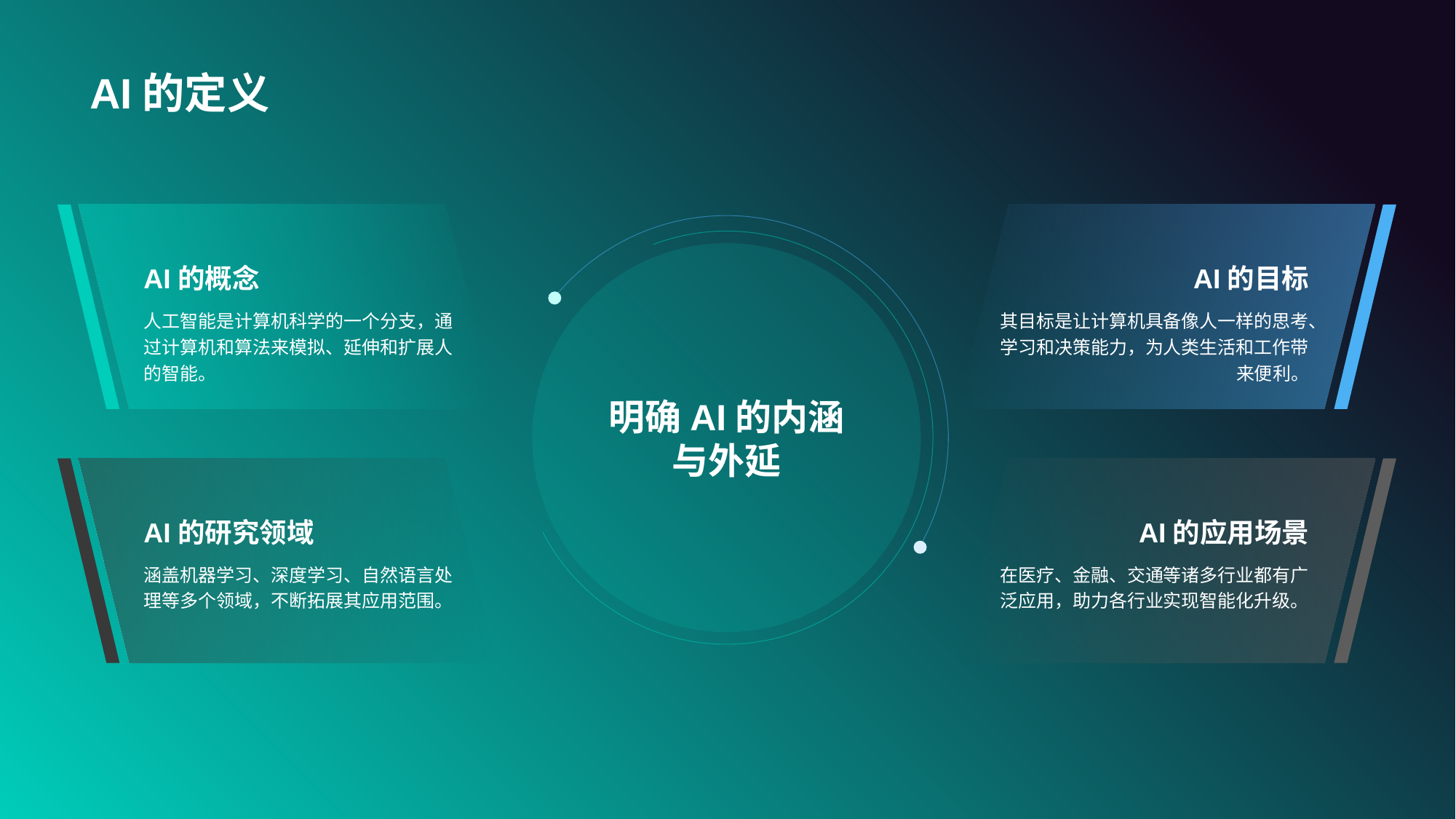

# AI的定义

AI的概念
人工智能是计算机科学的一个分支，通过计算机和算法来模拟、延伸和扩展人的智能。

AI的目标
其目标是让计算机具备像人一样的思考、学习和决策能力，为人类生活和工作带来便利。

明确AI的内涵与外延

AI的研究领域
涵盖机器学习、深度学习、自然语言处理等多个领域，不断拓展其应用范围。

AI的应用场景
在医疗、金融、交通等诸多行业都有广泛应用，助力各行业实现智能化升级。